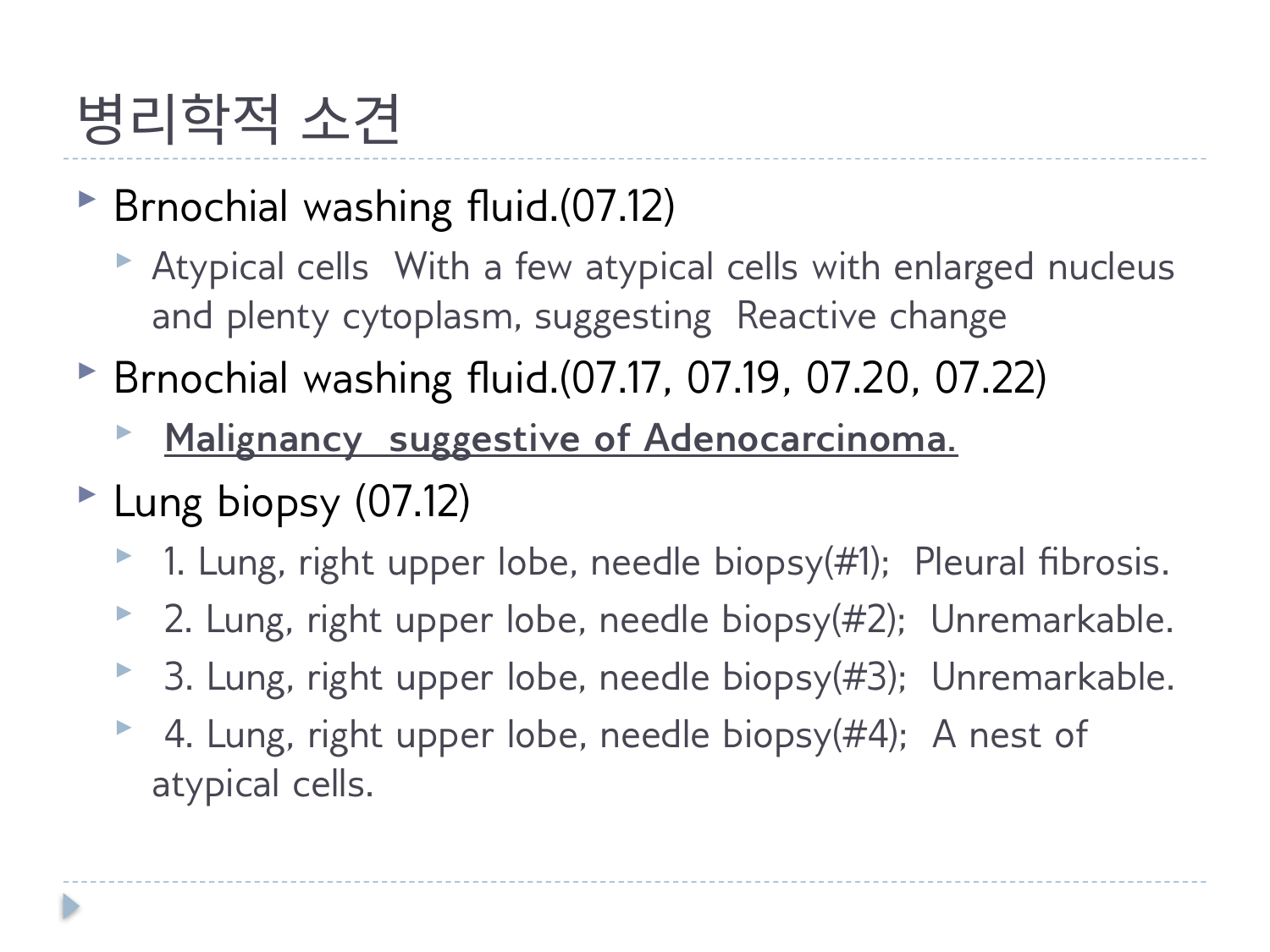

# 병리학적 소견
Brnochial washing fluid.(07.12)
Atypical cells  With a few atypical cells with enlarged nucleus and plenty cytoplasm, suggesting  Reactive change
Brnochial washing fluid.(07.17, 07.19, 07.20, 07.22)
 Malignancy  suggestive of Adenocarcinoma.
Lung biopsy (07.12)
 1. Lung, right upper lobe, needle biopsy(#1);  Pleural fibrosis.
 2. Lung, right upper lobe, needle biopsy(#2);  Unremarkable.
 3. Lung, right upper lobe, needle biopsy(#3);  Unremarkable.
 4. Lung, right upper lobe, needle biopsy(#4);  A nest of atypical cells.